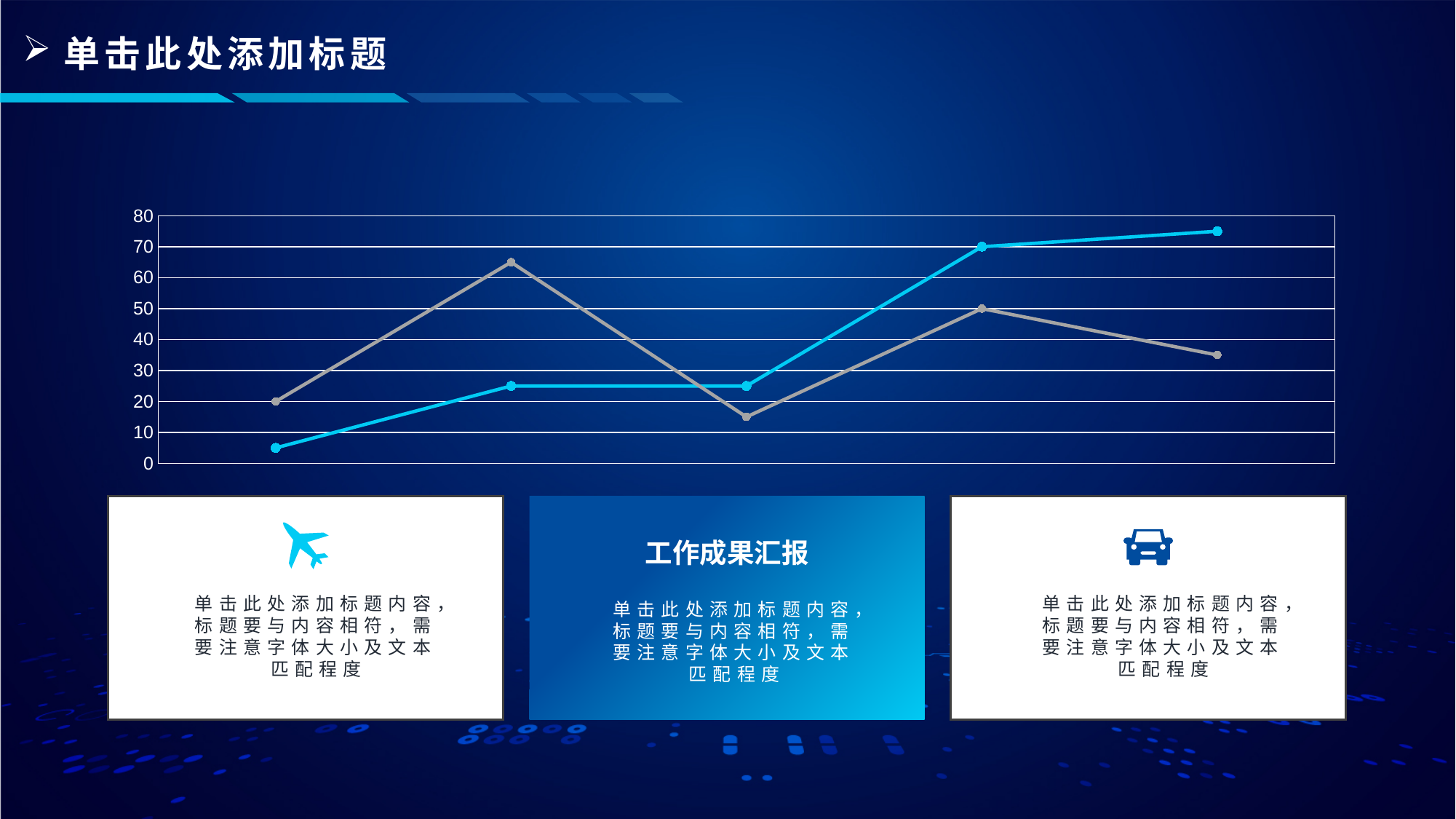

### Chart

| Category | Column2 | Series 4 |
|---|---|---|
| Category 1 | 5.0 | 20.0 |
| Category 2 | 25.0 | 65.0 |
| Category 3 | 25.0 | 15.0 |
| Category 4 | 70.0 | 50.0 |
| Categor 5 | 75.0 | 35.0 |

工作成果汇报
单击此处添加标题内容，标题要与内容相符，需要注意字体大小及文本匹配程度
单击此处添加标题内容，标题要与内容相符，需要注意字体大小及文本匹配程度
单击此处添加标题内容，标题要与内容相符，需要注意字体大小及文本匹配程度